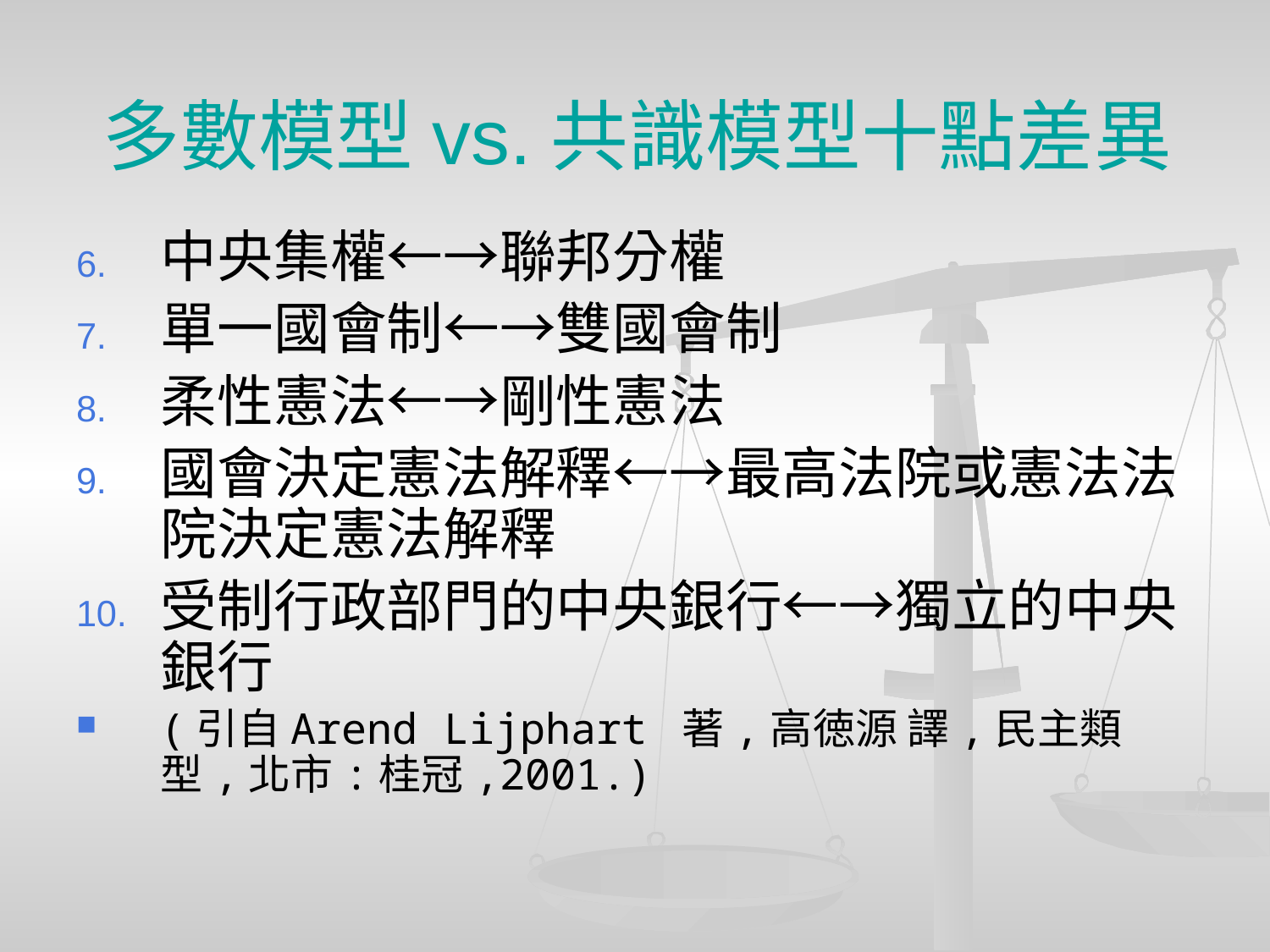

# 多數模型vs.共識模型十點差異
中央集權←→聯邦分權
單一國會制←→雙國會制
柔性憲法←→剛性憲法
國會決定憲法解釋←→最高法院或憲法法院決定憲法解釋
受制行政部門的中央銀行←→獨立的中央銀行
(引自Arend Lijphart 著,高徳源 譯,民主類型,北市:桂冠,2001.)